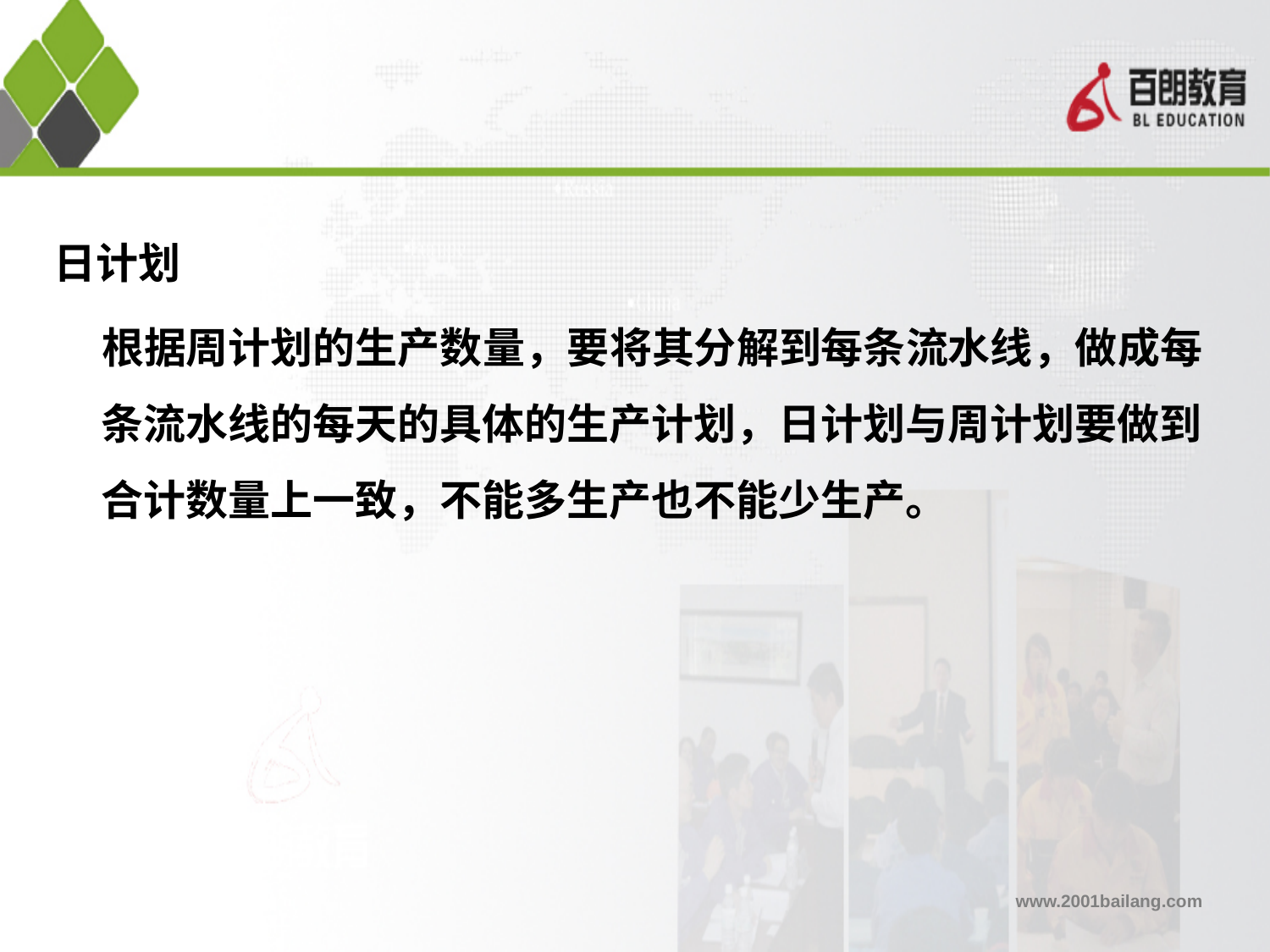

日计划
    根据周计划的生产数量，要将其分解到每条流水线，做成每条流水线的每天的具体的生产计划，日计划与周计划要做到合计数量上一致，不能多生产也不能少生产。